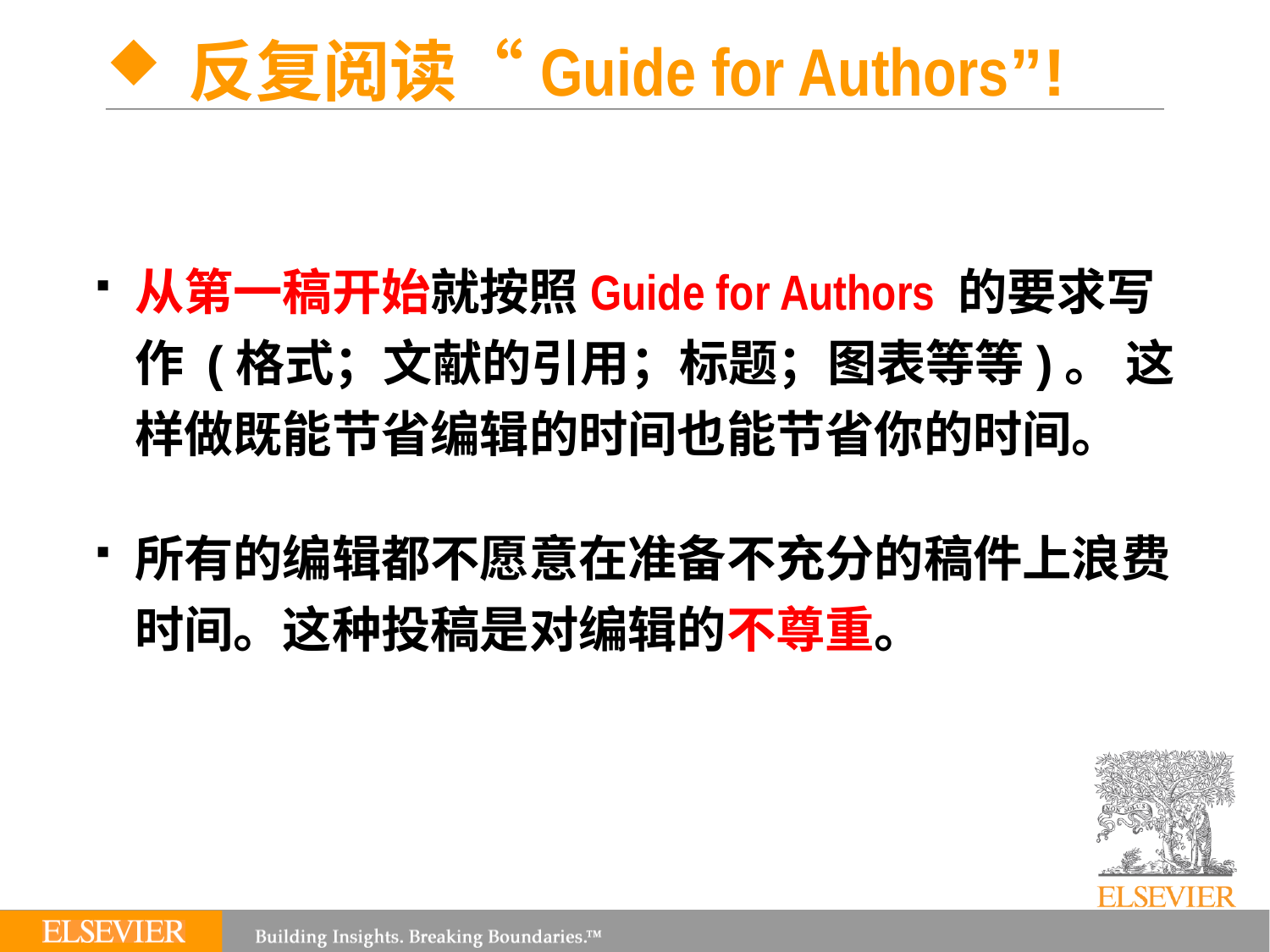

# 反复阅读“Guide for Authors”!
从第一稿开始就按照Guide for Authors 的要求写作 (格式；文献的引用；标题；图表等等)。 这样做既能节省编辑的时间也能节省你的时间。
所有的编辑都不愿意在准备不充分的稿件上浪费时间。这种投稿是对编辑的不尊重。